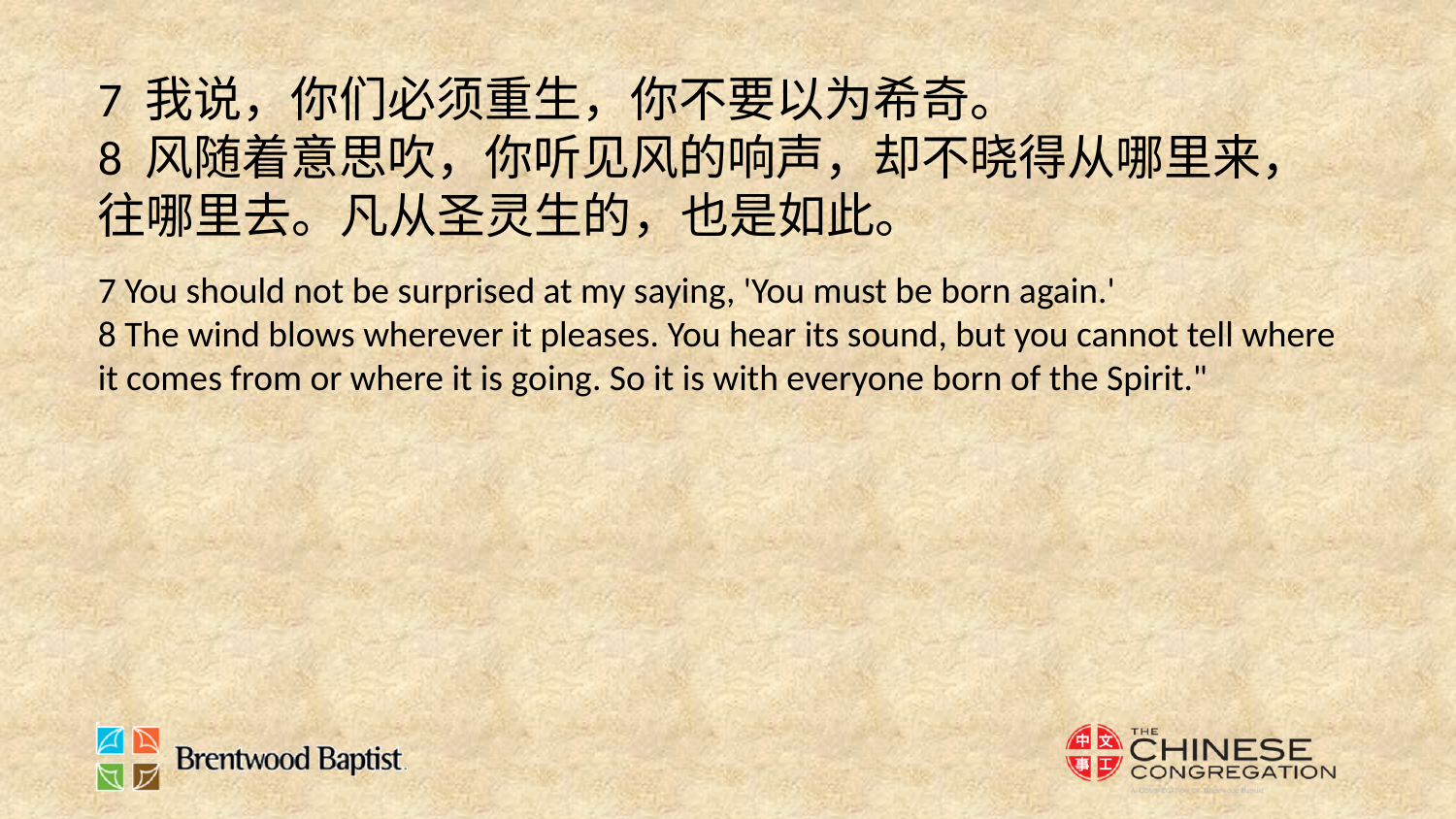

7 我说，你们必须重生，你不要以为希奇。
8 风随着意思吹，你听见风的响声，却不晓得从哪里来，往哪里去。凡从圣灵生的，也是如此。

7 You should not be surprised at my saying, 'You must be born again.'
8 The wind blows wherever it pleases. You hear its sound, but you cannot tell where it comes from or where it is going. So it is with everyone born of the Spirit."